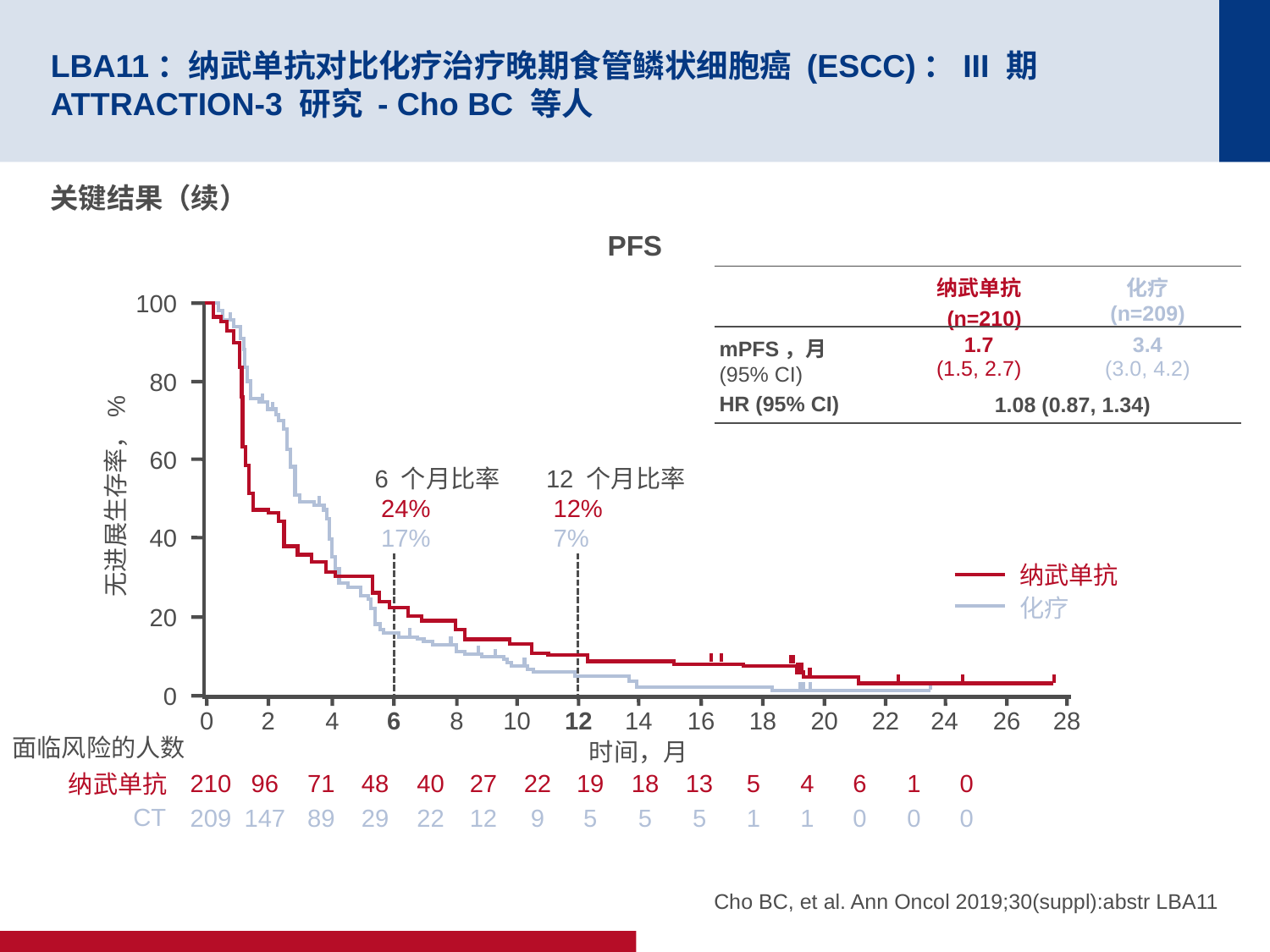

# LBA11：纳武单抗对比化疗治疗晚期食管鳞状细胞癌 (ESCC)：III 期 ATTRACTION-3 研究 - Cho BC 等人
关键结果（续）
PFS
|  | 纳武单抗 (n=210) | 化疗 (n=209) |
| --- | --- | --- |
| mPFS，月 (95% CI) | 1.7 (1.5, 2.7) | 3.4 (3.0, 4.2) |
| HR (95% CI) | 1.08 (0.87, 1.34) |  |
100

80

60

40

20

0

24
26
28
0
2
4
6
8
10
12
14
16
18
20
22
时间，月

6 个月比率
12 个月比率
无进展生存率，%
24%
17%
12%
7%
纳武单抗
化疗
面临风险的人数
210
96
71
48
40
27
22
19
18
13
5
4
6
1
0

纳武单抗
CT
1
1
0
0
0
209
147
89
29
22
12
9
5
5
5

Cho BC, et al. Ann Oncol 2019;30(suppl):abstr LBA11